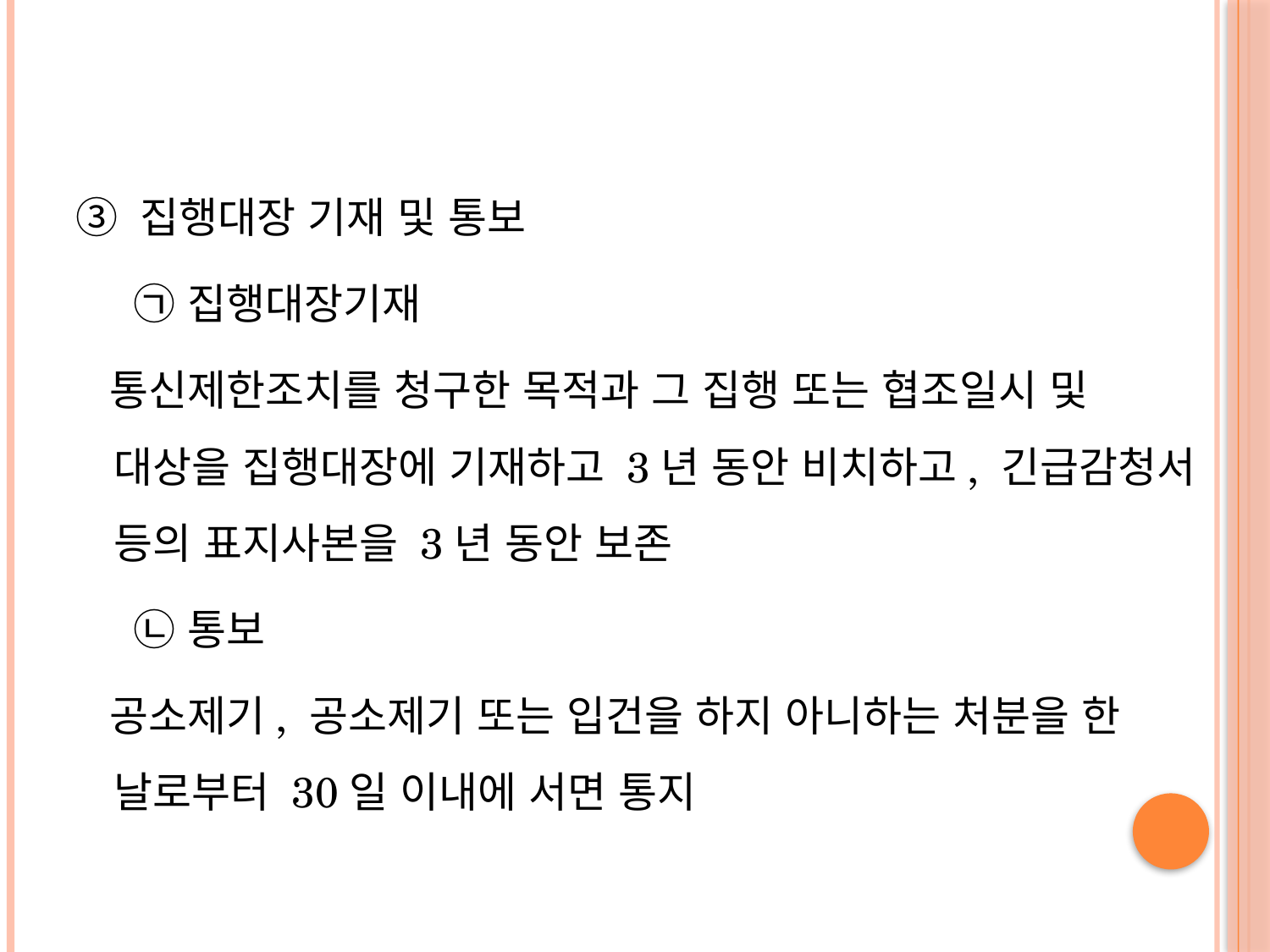

#
③ 집행대장 기재 및 통보
    ㉠ 집행대장기재
  통신제한조치를 청구한 목적과 그 집행 또는 협조일시 및 대상을 집행대장에 기재하고 3년 동안 비치하고, 긴급감청서 등의 표지사본을 3년 동안 보존
    ㉡ 통보
  공소제기, 공소제기 또는 입건을 하지 아니하는 처분을 한 날로부터 30일 이내에 서면 통지